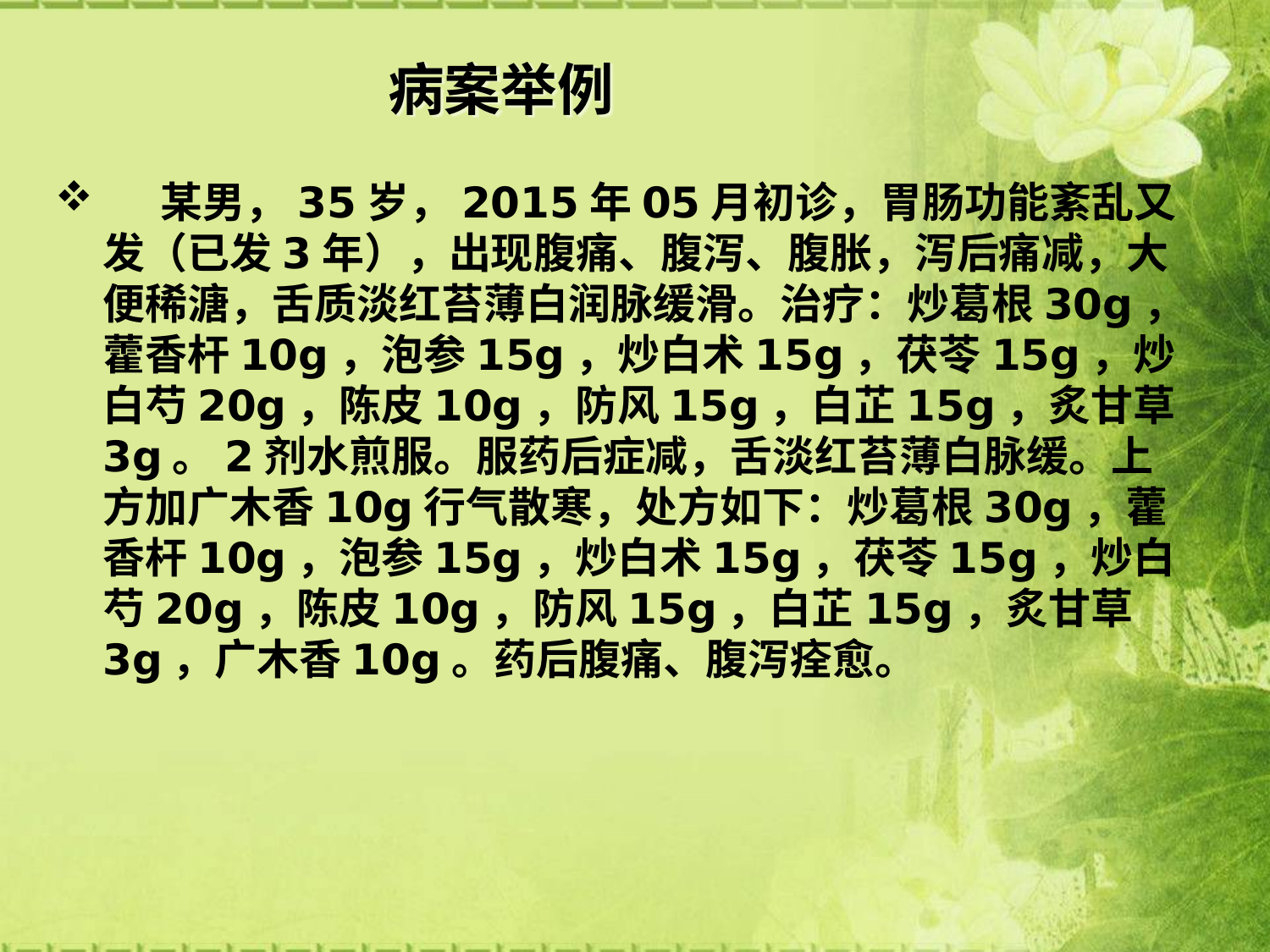

# 病案举例
     某男，35岁，2015年05月初诊，胃肠功能紊乱又发（已发3年），出现腹痛、腹泻、腹胀，泻后痛减，大便稀溏，舌质淡红苔薄白润脉缓滑。治疗：炒葛根30g，藿香杆10g，泡参15g，炒白术15g，茯苓15g，炒白芍20g，陈皮10g，防风15g，白芷15g，炙甘草3g。2剂水煎服。服药后症减，舌淡红苔薄白脉缓。上方加广木香10g行气散寒，处方如下：炒葛根30g，藿香杆10g，泡参15g，炒白术15g，茯苓15g，炒白芍20g，陈皮10g，防风15g，白芷15g，炙甘草3g，广木香10g。药后腹痛、腹泻痊愈。